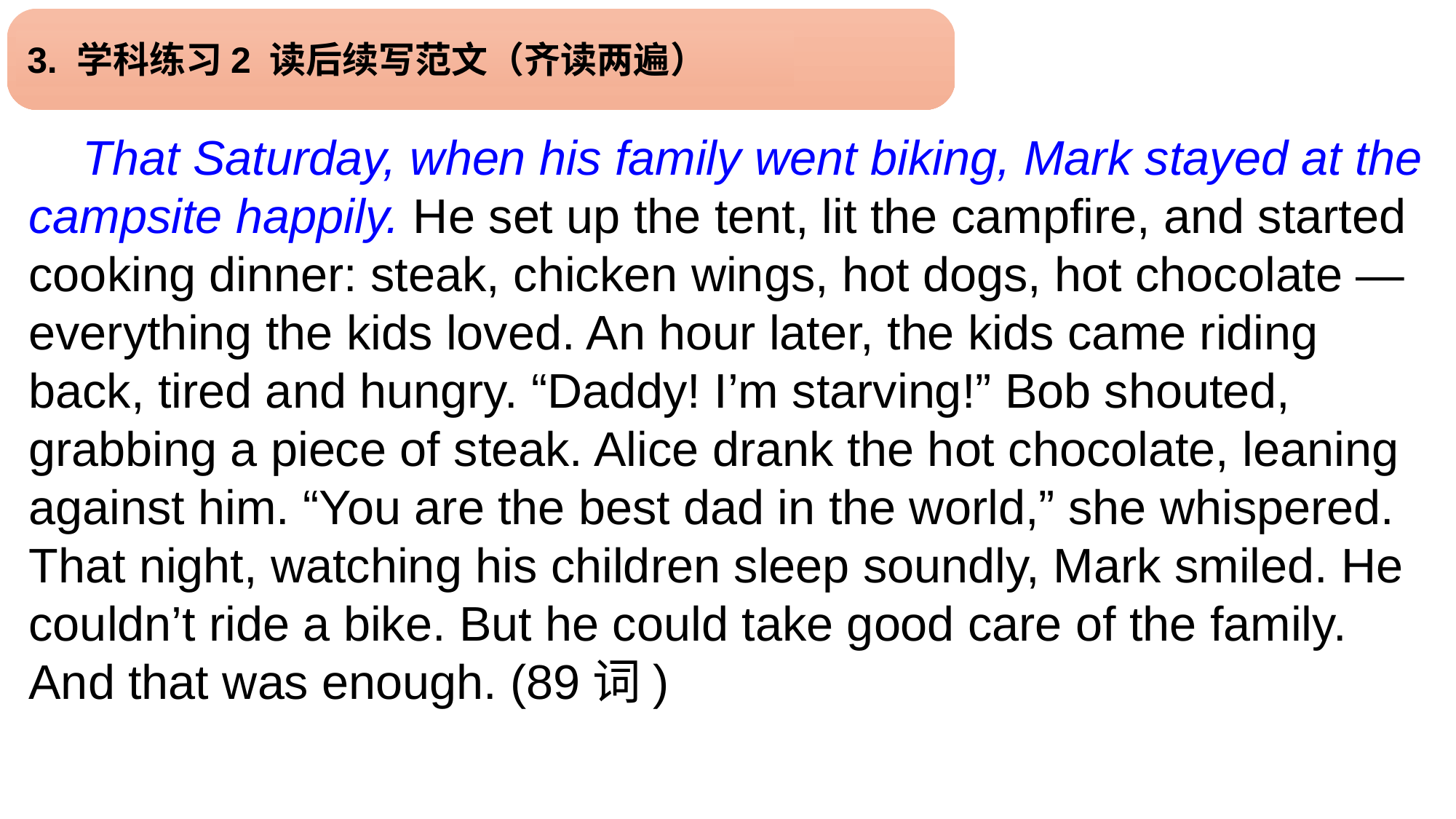

3. 学科练习2 读后续写范文（齐读两遍）
    That Saturday, when his family went biking, Mark stayed at the campsite happily. He set up the tent, lit the campfire, and started cooking dinner: steak, chicken wings, hot dogs, hot chocolate — everything the kids loved. An hour later, the kids came riding back, tired and hungry. “Daddy! I’m starving!” Bob shouted, grabbing a piece of steak. Alice drank the hot chocolate, leaning against him. “You are the best dad in the world,” she whispered. That night, watching his children sleep soundly, Mark smiled. He couldn’t ride a bike. But he could take good care of the family. And that was enough. (89词)